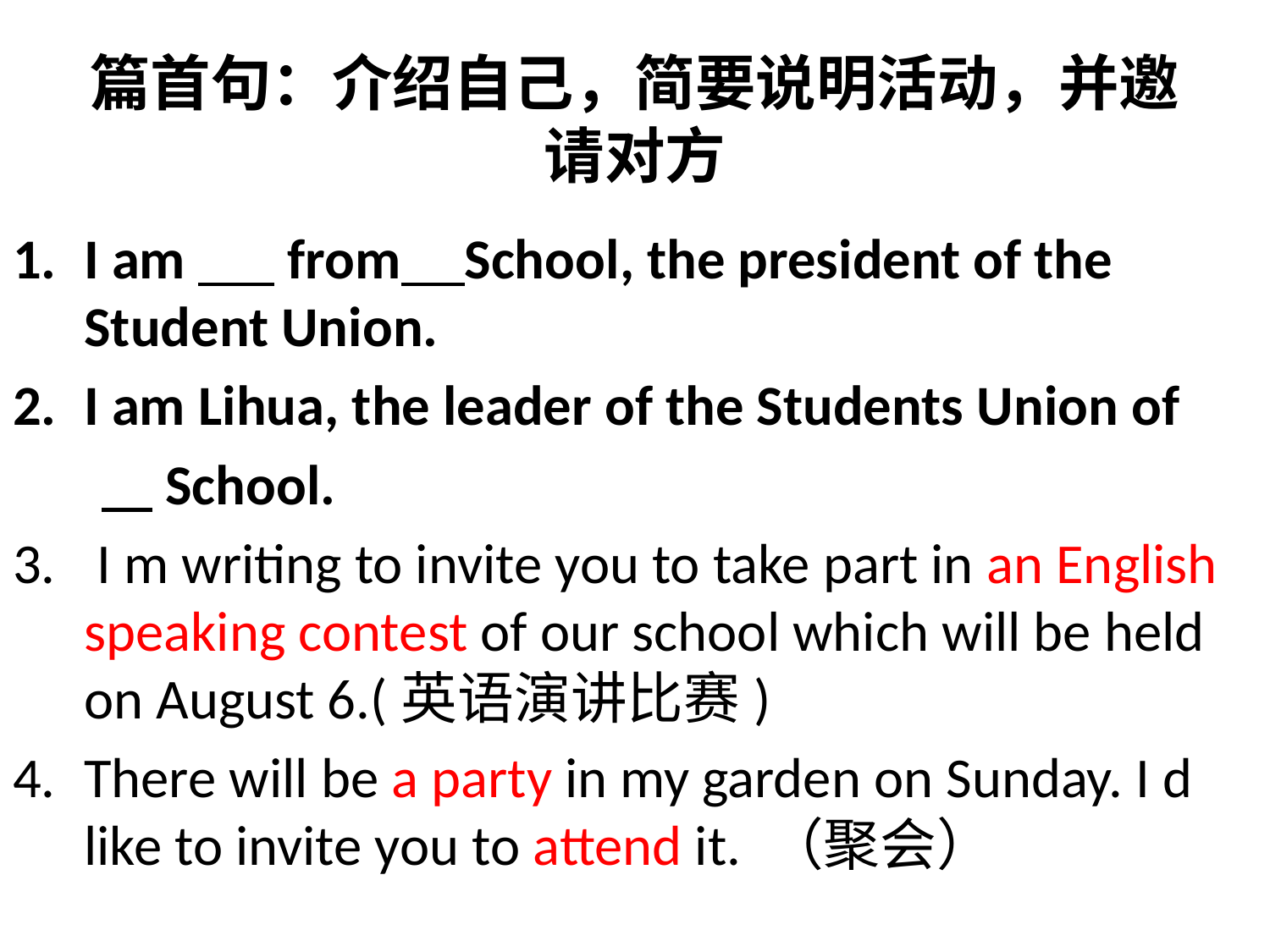

# 篇首句：介绍自己，简要说明活动，并邀请对方
I am        from     School, the president of the Student Union.
I am Lihua, the leader of the Students Union of
            School.
 I m writing to invite you to take part in an English speaking contest of our school which will be held on August 6.(英语演讲比赛)
There will be a party in my garden on Sunday. I d like to invite you to attend it. （聚会）